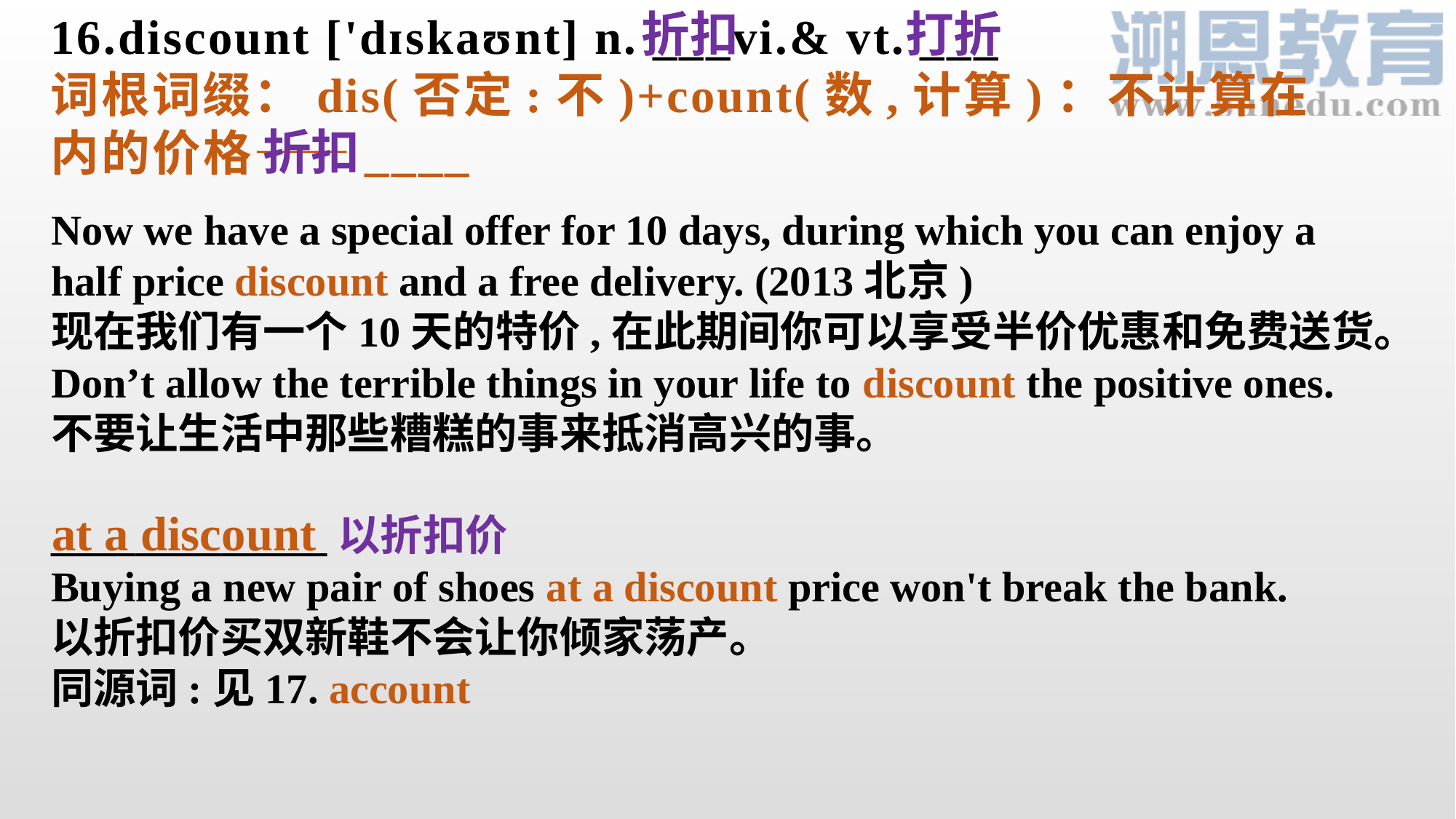

折扣               打折
# 16.discount ['dɪskaʊnt] n. ___vi.& vt. ___ 词根词缀：dis(否定:不)+count(数,计算)：不计算在内的价格——____
折扣
Now we have a special offer for 10 days, during which you can enjoy a half price discount and a free delivery. (2013北京)
现在我们有一个10天的特价,在此期间你可以享受半价优惠和免费送货。
Don’t allow the terrible things in your life to discount the positive ones.
不要让生活中那些糟糕的事来抵消高兴的事。

_____________以折扣价Buying a new pair of shoes at a discount price won't break the bank.
以折扣价买双新鞋不会让你倾家荡产。
同源词:见17. account

at a discount